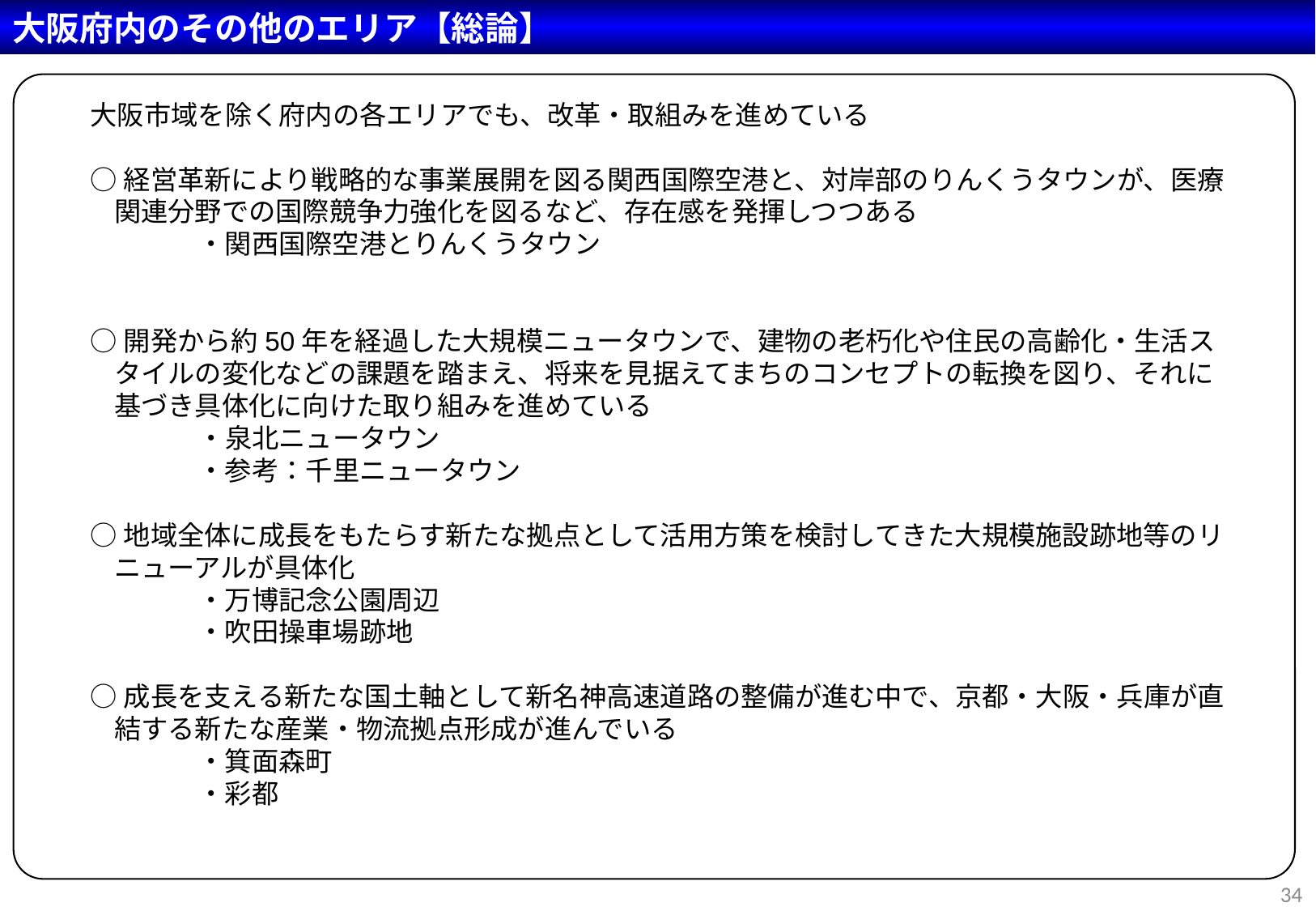

大阪府内のその他のエリア【総論】

大阪市域を除く府内の各エリアでも、改革・取組みを進めている

○経営革新により戦略的な事業展開を図る関西国際空港と、対岸部のりんくうタウンが、医療関連分野での国際競争力強化を図るなど、存在感を発揮しつつある
　　　　・関西国際空港とりんくうタウン

○開発から約50年を経過した大規模ニュータウンで、建物の老朽化や住民の高齢化・生活スタイルの変化などの課題を踏まえ、将来を見据えてまちのコンセプトの転換を図り、それに基づき具体化に向けた取り組みを進めている
　　　　・泉北ニュータウン
　　　　・参考：千里ニュータウン

○地域全体に成長をもたらす新たな拠点として活用方策を検討してきた大規模施設跡地等のリニューアルが具体化
　　　　・万博記念公園周辺
　　　　・吹田操車場跡地

○成長を支える新たな国土軸として新名神高速道路の整備が進む中で、京都・大阪・兵庫が直結する新たな産業・物流拠点形成が進んでいる
　　　　・箕面森町
　　　　・彩都
34